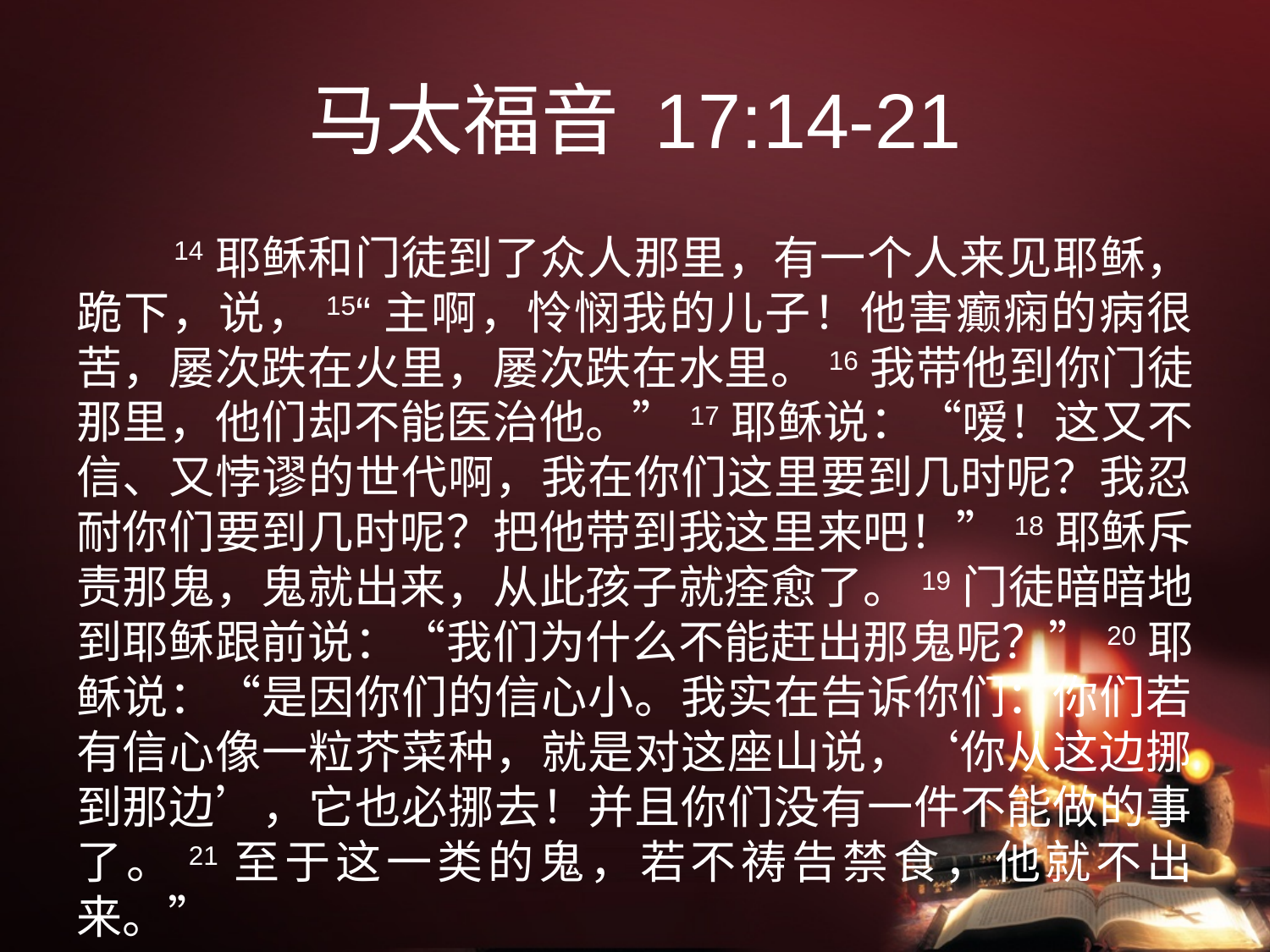

# 马太福音 17:14-21
            14耶稣和门徒到了众人那里，有一个人来见耶稣，跪下，说，15“主啊，怜悯我的儿子！他害癫痫的病很苦，屡次跌在火里，屡次跌在水里。16我带他到你门徒那里，他们却不能医治他。”17耶稣说：“嗳！这又不信、又悖谬的世代啊，我在你们这里要到几时呢？我忍耐你们要到几时呢？把他带到我这里来吧！”18耶稣斥责那鬼，鬼就出来，从此孩子就痊愈了。19门徒暗暗地到耶稣跟前说：“我们为什么不能赶出那鬼呢？”20耶稣说：“是因你们的信心小。我实在告诉你们：你们若有信心像一粒芥菜种，就是对这座山说，‘你从这边挪到那边’，它也必挪去！并且你们没有一件不能做的事了。21至于这一类的鬼，若不祷告禁食，他就不出来。”